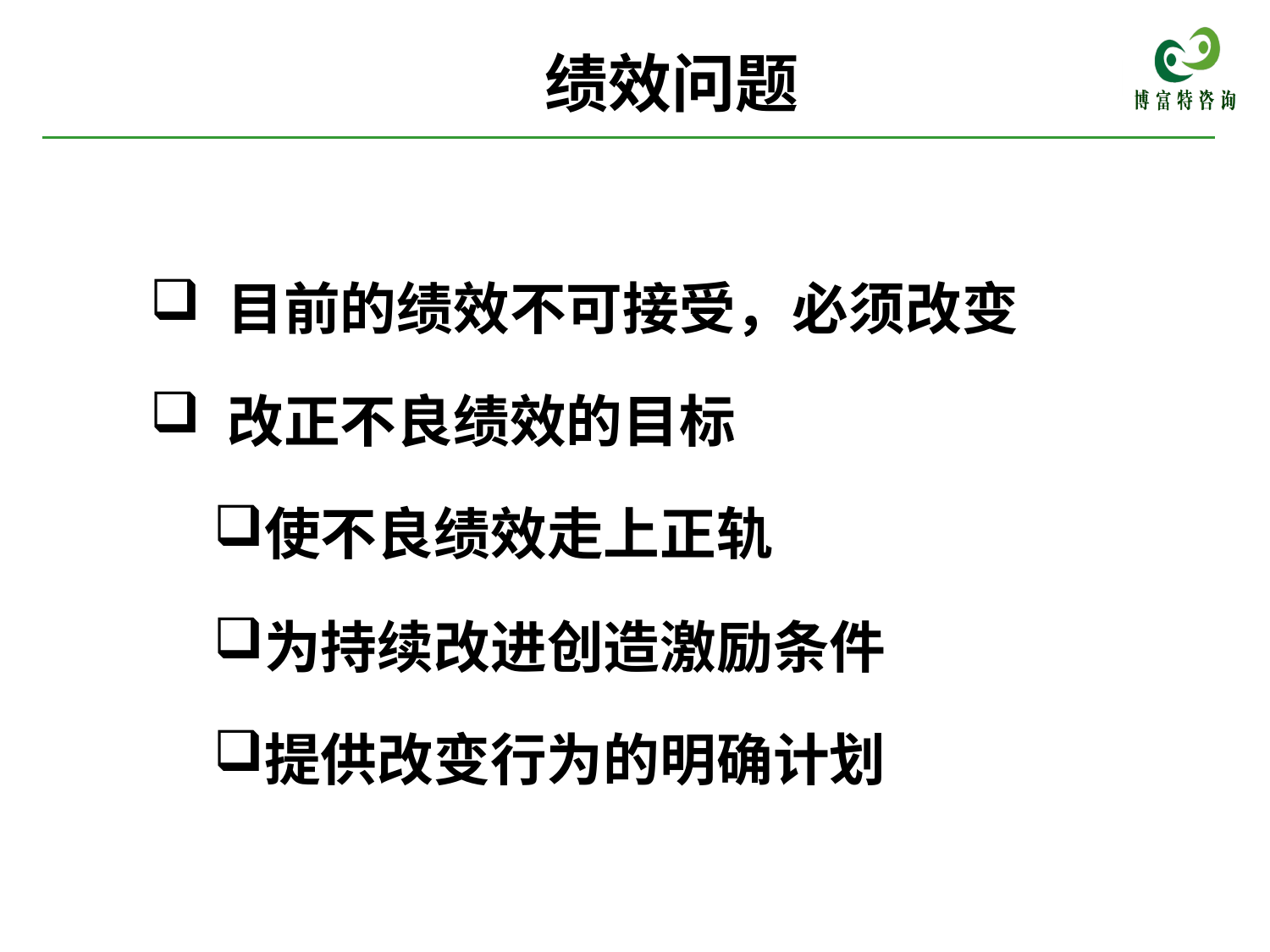

# 绩效问题
 目前的绩效不可接受，必须改变
 改正不良绩效的目标
使不良绩效走上正轨
为持续改进创造激励条件
提供改变行为的明确计划